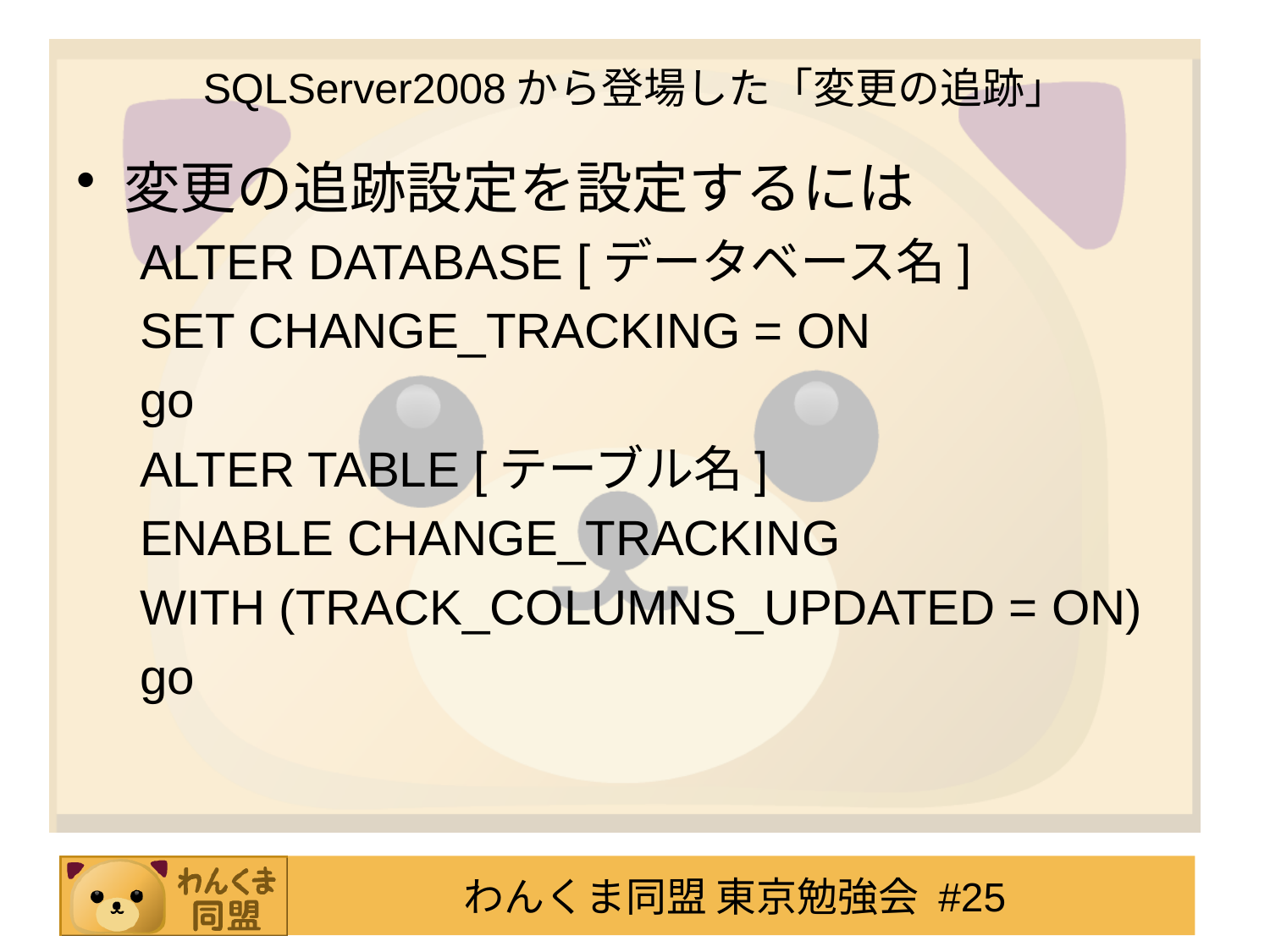

# SQLServer2008から登場した「変更の追跡」
変更の追跡設定を設定するには
ALTER DATABASE [データベース名]
SET CHANGE_TRACKING = ON
go
ALTER TABLE [テーブル名]
ENABLE CHANGE_TRACKING
WITH (TRACK_COLUMNS_UPDATED = ON)
go